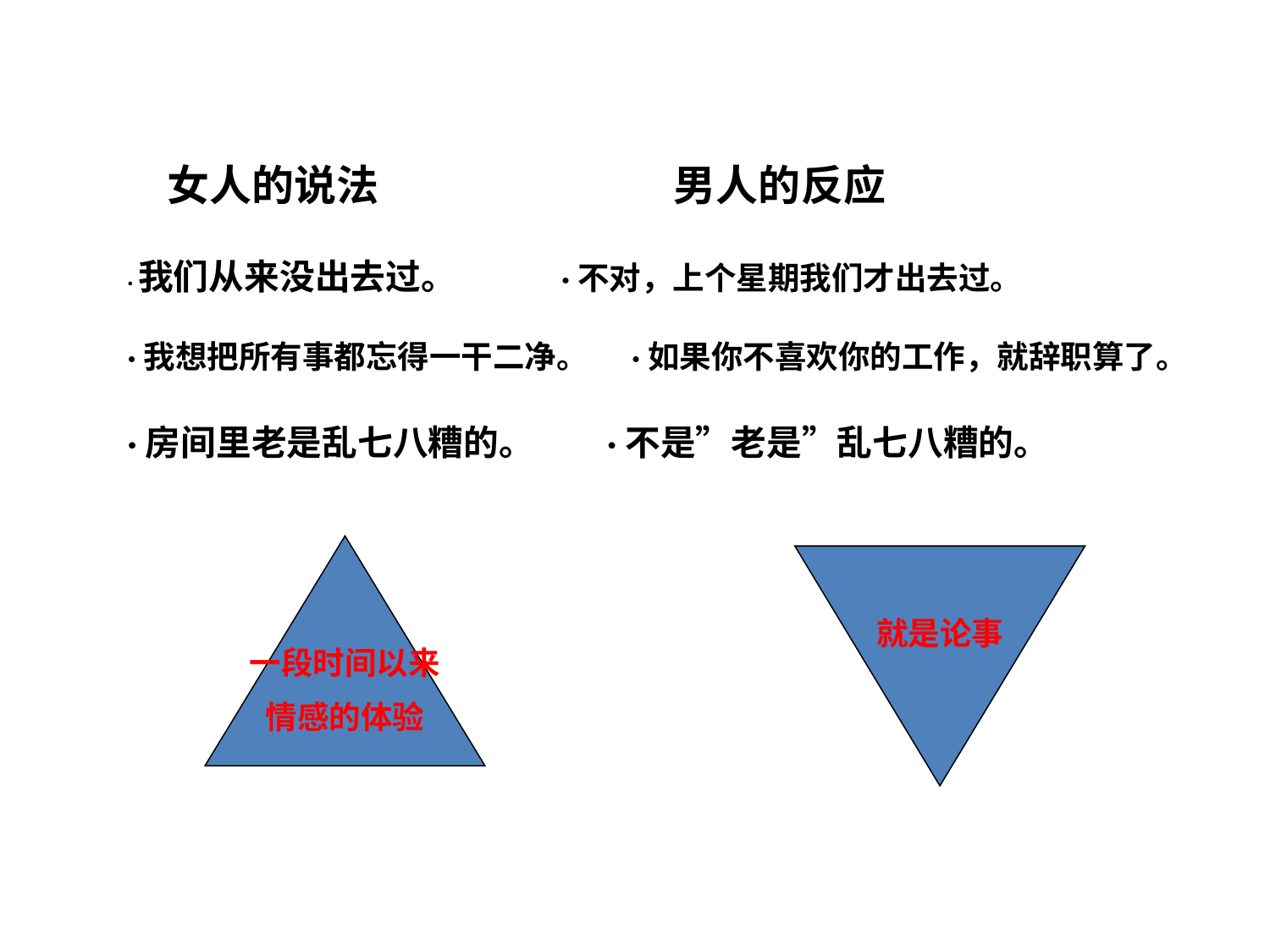

女人的说法                               男人的反应
·我们从来没出去过。            ·不对，上个星期我们才出去过。
·我想把所有事都忘得一干二净。     ·如果你不喜欢你的工作，就辞职算了。
·房间里老是乱七八糟的。        ·不是”老是”乱七八糟的。
一段时间以来
情感的体验

就是论事